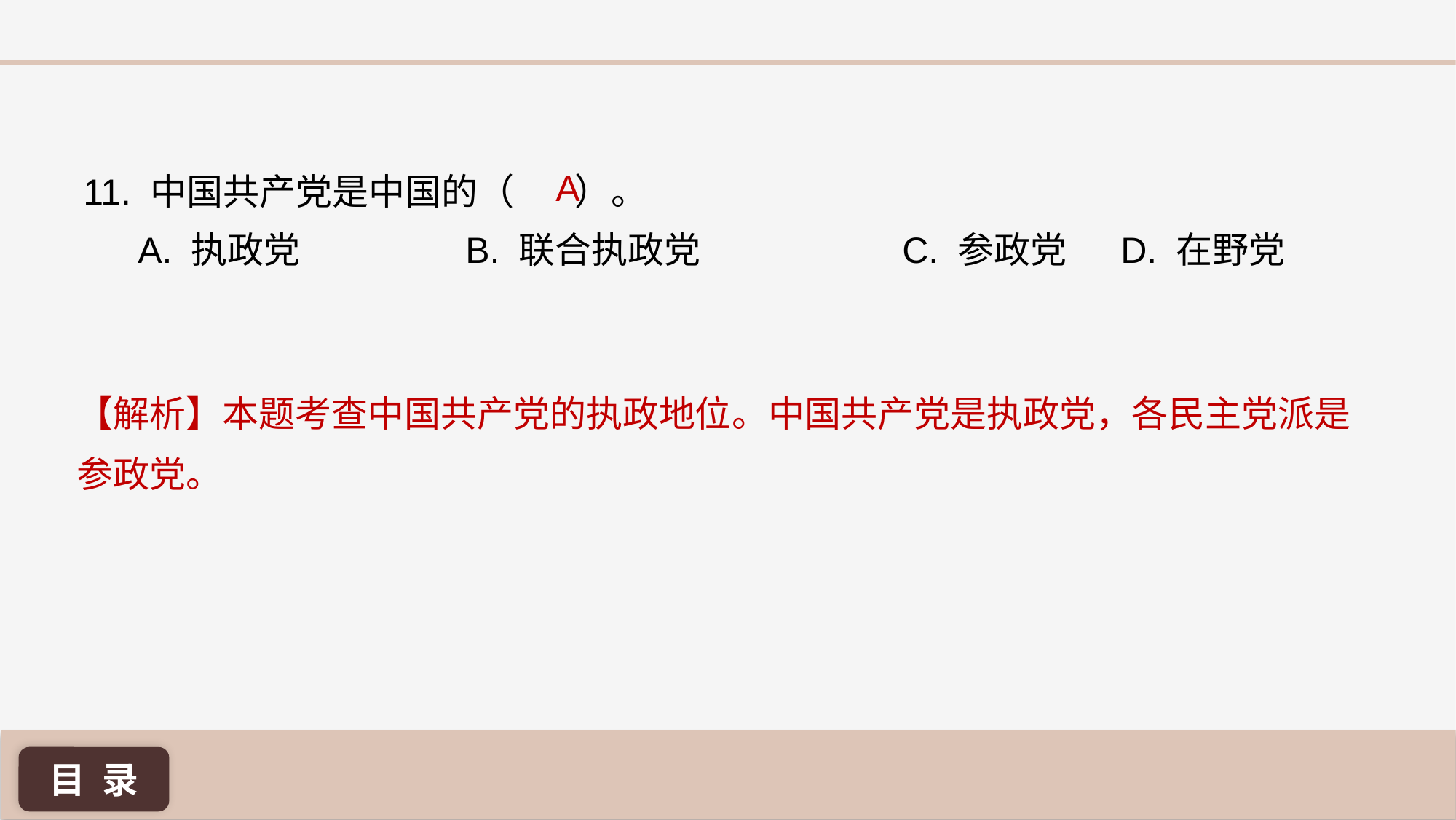

A
11. 中国共产党是中国的（ 	）。
A. 执政党 		B. 联合执政党 		C. 参政党 	D. 在野党
【解析】本题考查中国共产党的执政地位。中国共产党是执政党，各民主党派是参政党。